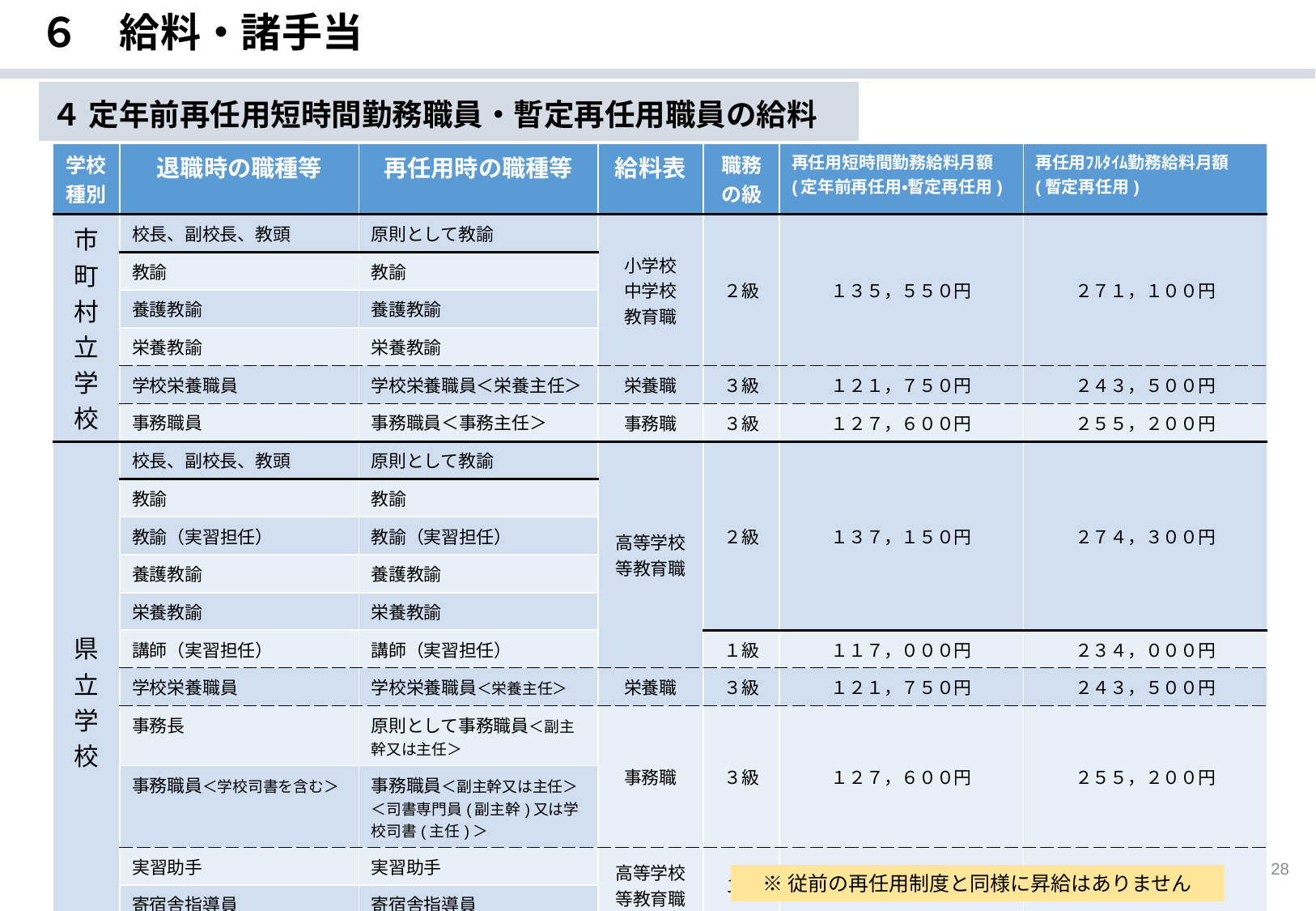

６　給料・諸手当

４ 定年前再任用短時間勤務職員・暫定再任用職員の給料
| 学校種別 | 退職時の職種等 | 再任用時の職種等 | 給料表 | 職務 の級 | 再任用短時間勤務給料月額 (定年前再任用・暫定再任用) | 再任用ﾌﾙﾀｲﾑ勤務給料月額 (暫定再任用) |
| --- | --- | --- | --- | --- | --- | --- |
| 市町村立学校 | 校長、副校長、教頭 | 原則として教諭 | 小学校 中学校 教育職 | ２級 | １３５，５５０円 | ２７１，１００円 |
|  | 教諭 | 教諭 |  |  |  |  |
|  | 養護教諭 | 養護教諭 |  |  |  |  |
|  | 栄養教諭 | 栄養教諭 |  |  |  |  |
|  | 学校栄養職員 | 学校栄養職員＜栄養主任＞ | 栄養職 | ３級 | １２１，７５０円 | ２４３，５００円 |
|  | 事務職員 | 事務職員＜事務主任＞ | 事務職 | ３級 | １２７，６００円 | ２５５，２００円 |
| 県立学校 | 校長、副校長、教頭 | 原則として教諭 | 高等学校等教育職 | ２級 | １３７，１５０円 | ２７４，３００円 |
|  | 教諭 | 教諭 |  |  |  |  |
|  | 教諭（実習担任） | 教諭（実習担任） |  |  |  |  |
|  | 養護教諭 | 養護教諭 |  |  |  |  |
|  | 栄養教諭 | 栄養教諭 |  |  |  |  |
|  | 講師（実習担任） | 講師（実習担任） |  | １級 | １１７，０００円 | ２３４，０００円 |
|  | 学校栄養職員 | 学校栄養職員＜栄養主任＞ | 栄養職 | ３級 | １２１，７５０円 | ２４３，５００円 |
|  | 事務長 | 原則として事務職員＜副主幹又は主任＞ | 事務職 | ３級 | １２７，６００円 | ２５５，２００円 |
|  | 事務職員＜学校司書を含む＞ | 事務職員＜副主幹又は主任＞＜司書専門員(副主幹)又は学校司書(主任)＞ |  |  |  |  |
|  | 実習助手 | 実習助手 | 高等学校等教育職 | １級 | １１７，０００円 | ２３４，０００円 |
|  | 寄宿舎指導員 | 寄宿舎指導員 |  |  |  |  |
|  | 労務職員 | 労務職員＜公仕(主任)＞ | 労務職 | ２級 | １０７，６００円 | ２１５，２００円 |
28
※従前の再任用制度と同様に昇給はありません